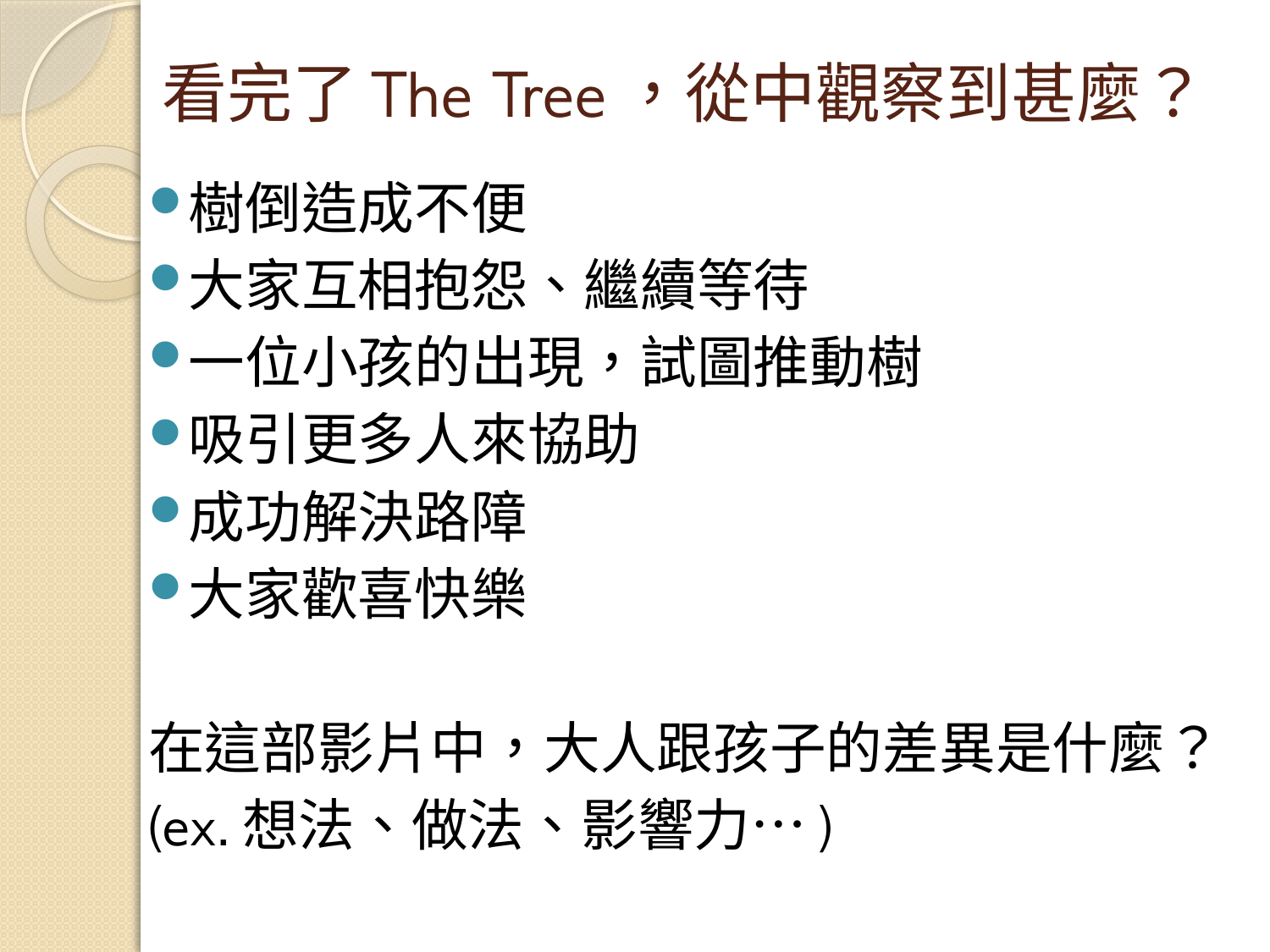

# 看完了The Tree，從中觀察到甚麼？
樹倒造成不便
大家互相抱怨、繼續等待
一位小孩的出現，試圖推動樹
吸引更多人來協助
成功解決路障
大家歡喜快樂

在這部影片中，大人跟孩子的差異是什麼？
(ex.想法、做法、影響力…)